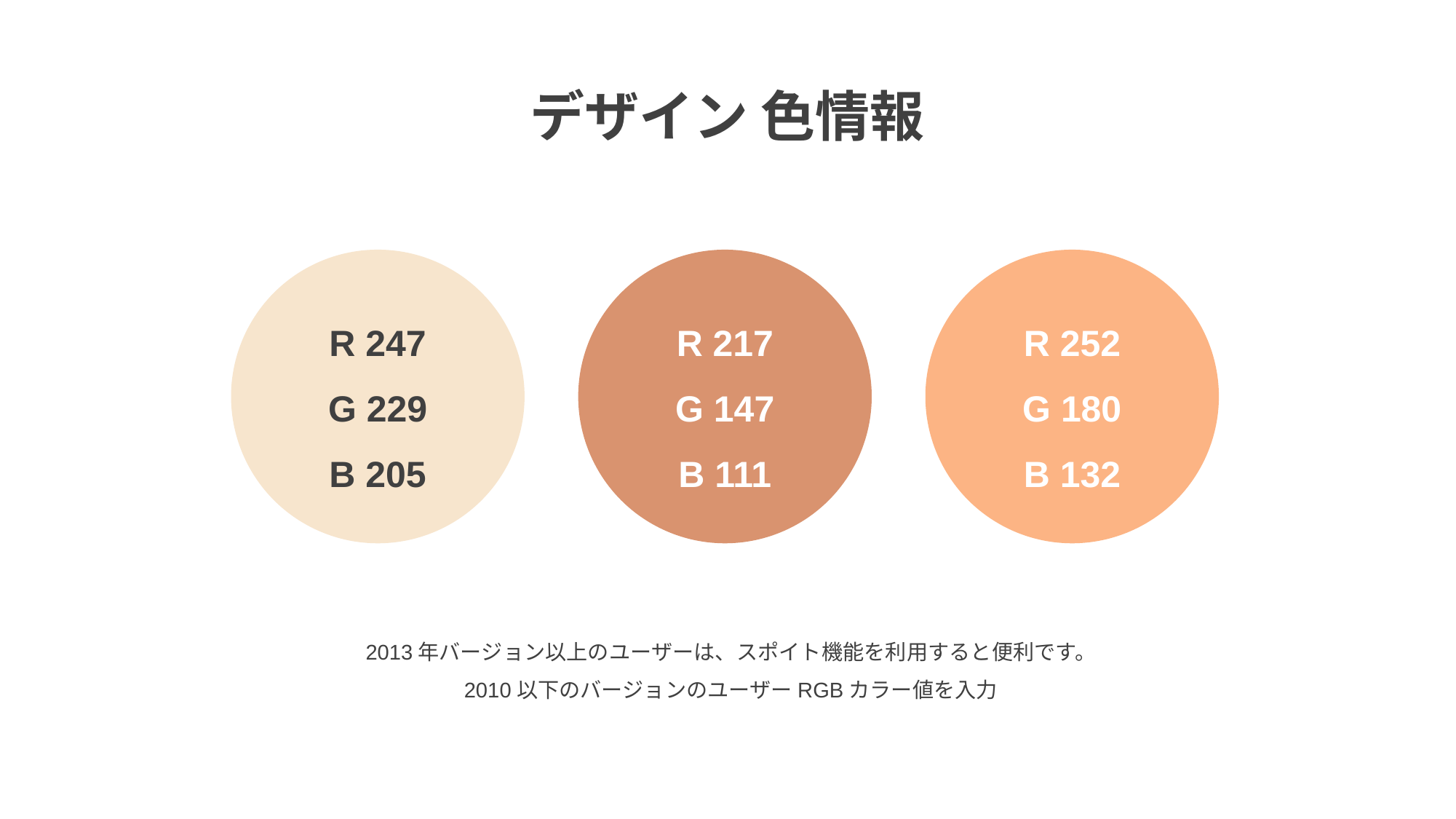

デザイン 色情報
R 247
G 229
B 205
R 217
G 147
B 111
R 252
G 180
B 132
2013年バージョン以上のユーザーは、スポイト機能を利用すると便利です。
2010以下のバージョンのユーザーRGBカラー値を入力